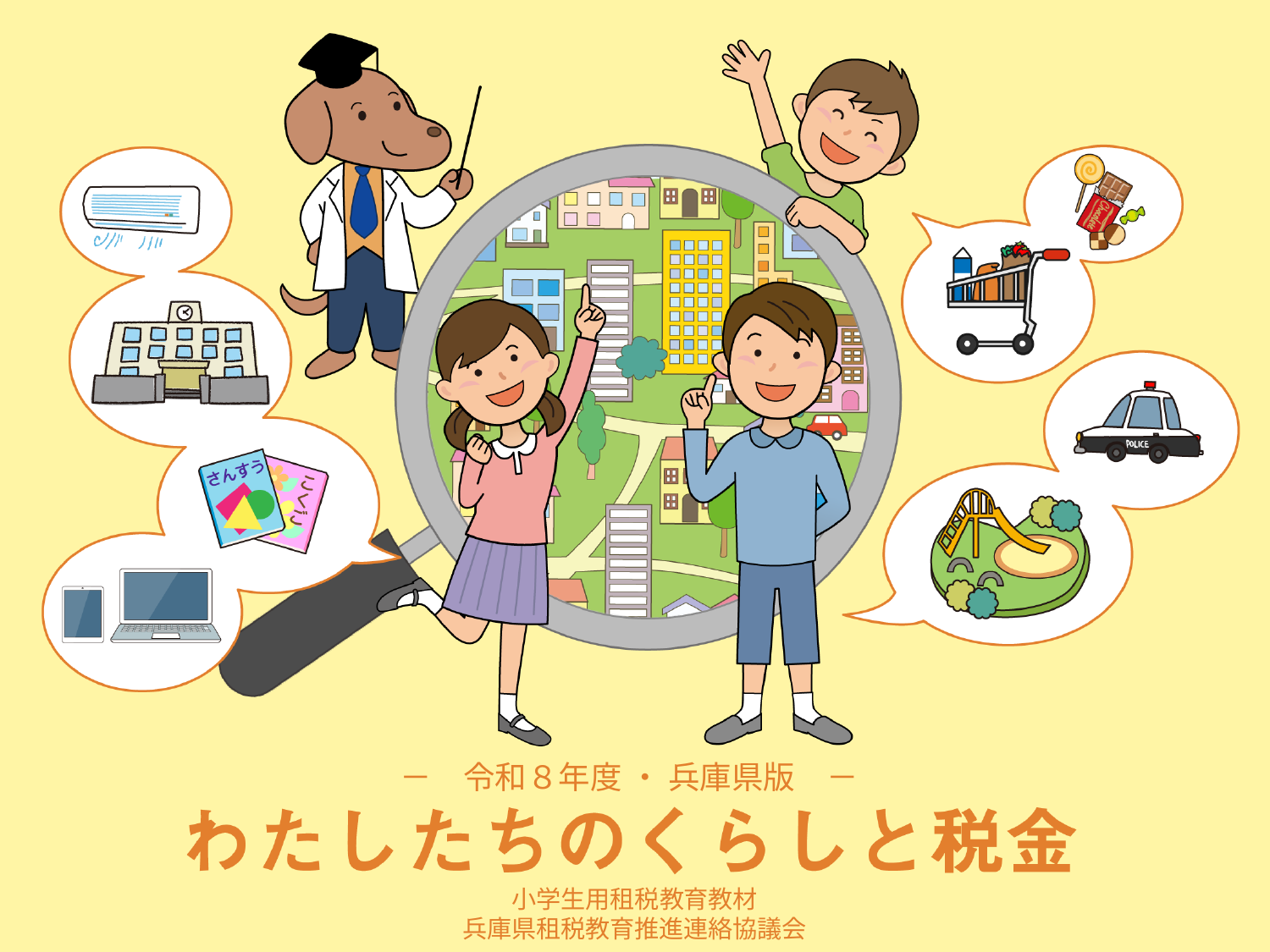

－　令和８年度 ・ 兵庫県版　－
小学生用租税教育教材
兵庫県租税教育推進連絡協議会